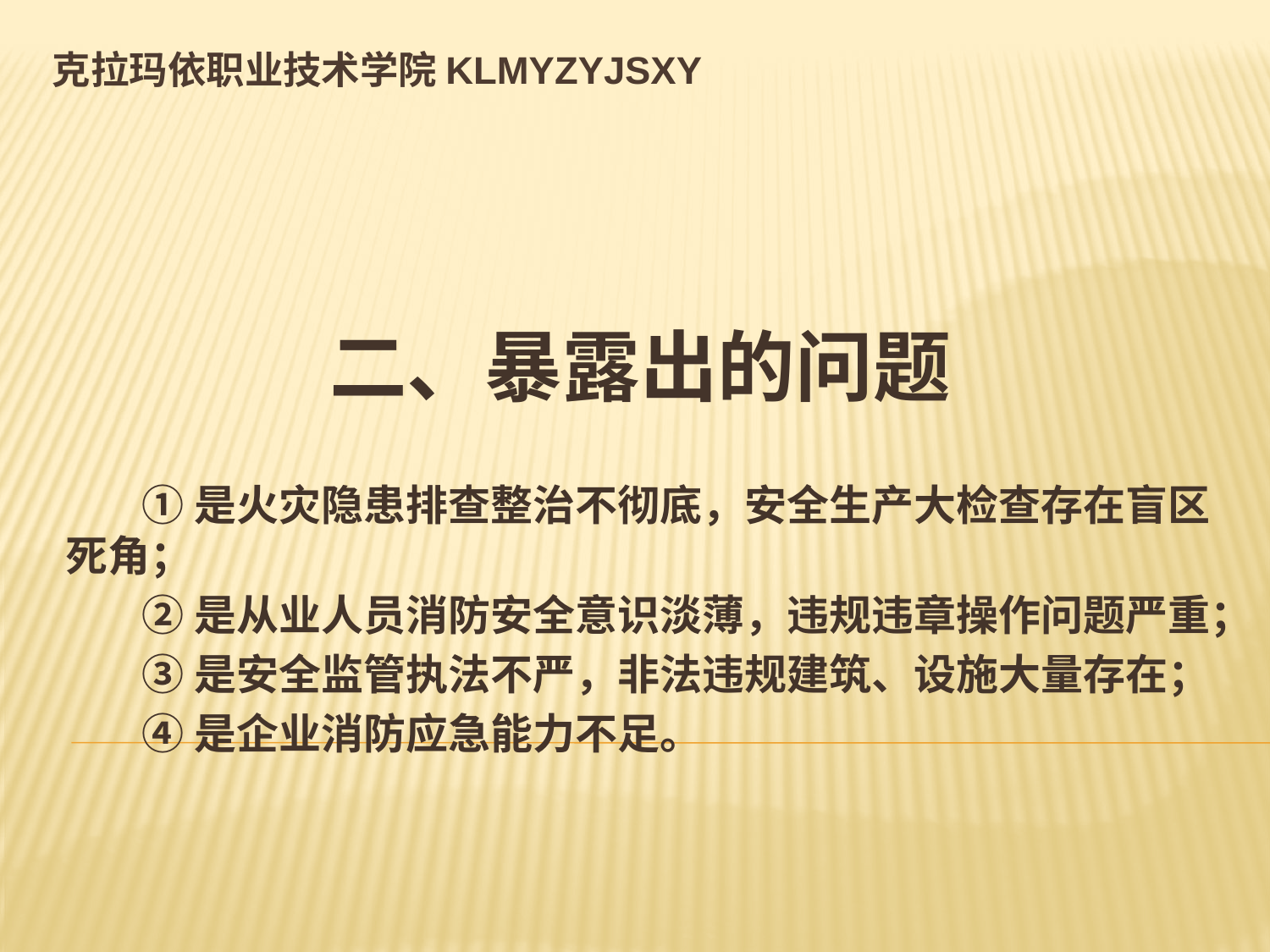

# 克拉玛依职业技术学院klmyzyjsxy
二、暴露出的问题

        ①是火灾隐患排查整治不彻底，安全生产大检查存在盲区死角；
        ②是从业人员消防安全意识淡薄，违规违章操作问题严重；
        ③是安全监管执法不严，非法违规建筑、设施大量存在；
        ④是企业消防应急能力不足。